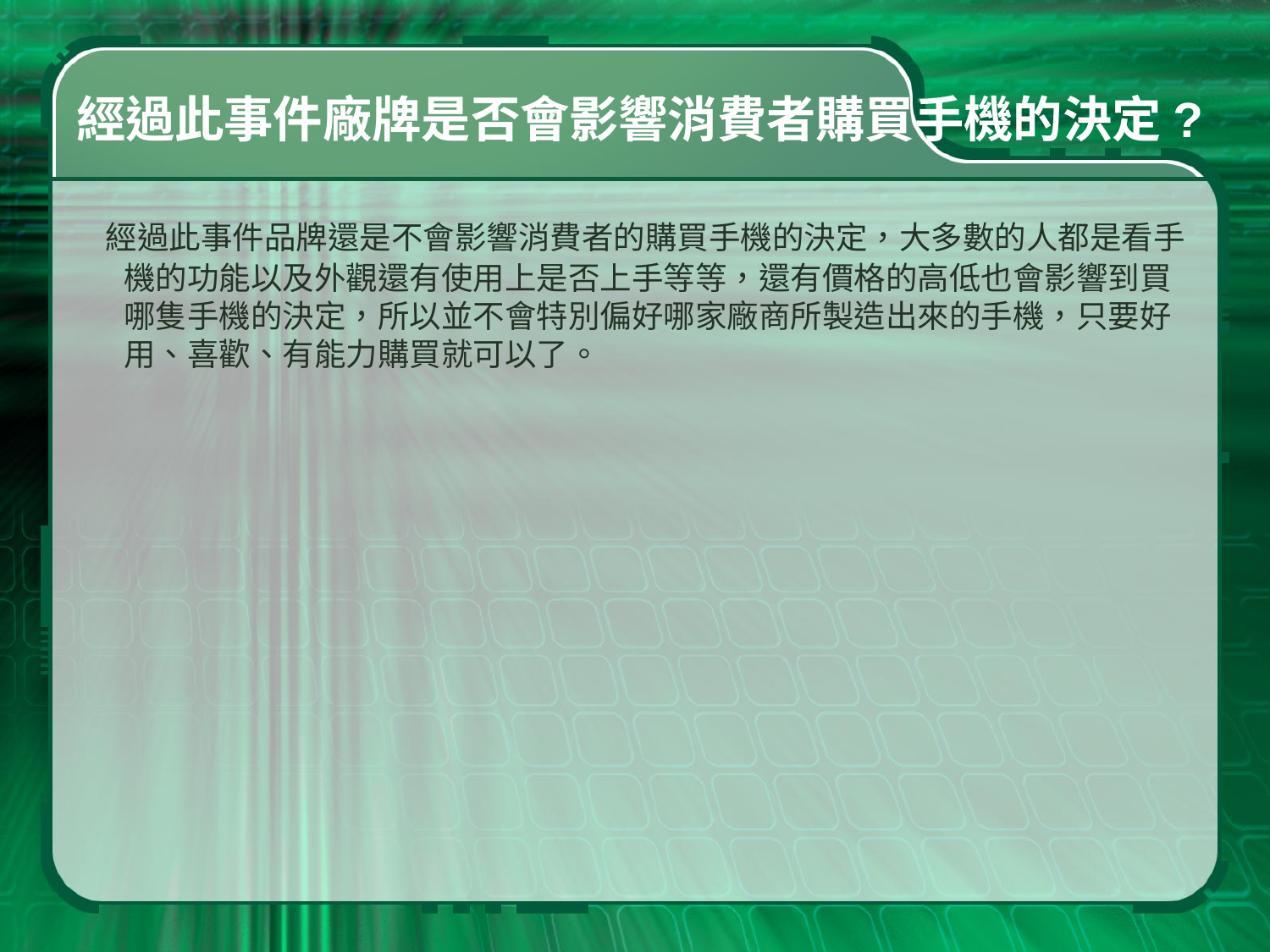

# 經過此事件廠牌是否會影響消費者購買手機的決定?
  經過此事件品牌還是不會影響消費者的購買手機的決定，大多數的人都是看手機的功能以及外觀還有使用上是否上手等等，還有價格的高低也會影響到買哪隻手機的決定，所以並不會特別偏好哪家廠商所製造出來的手機，只要好用、喜歡、有能力購買就可以了。